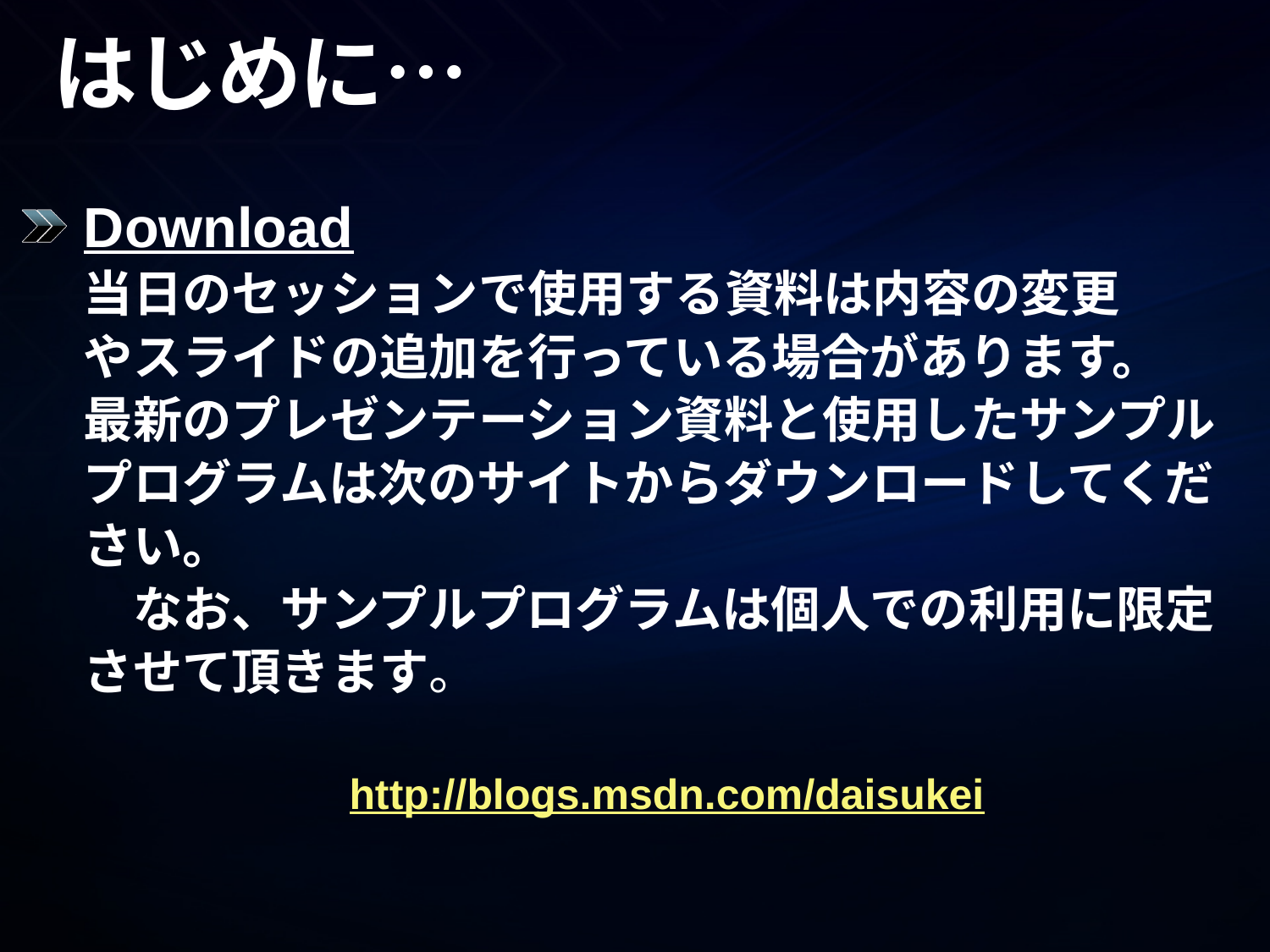

# はじめに…
Download
当日のセッションで使用する資料は内容の変更
やスライドの追加を行っている場合があります。
最新のプレゼンテーション資料と使用したサンプル
プログラムは次のサイトからダウンロードしてくだ
さい。
　なお、サンプルプログラムは個人での利用に限定
させて頂きます。

http://blogs.msdn.com/daisukei